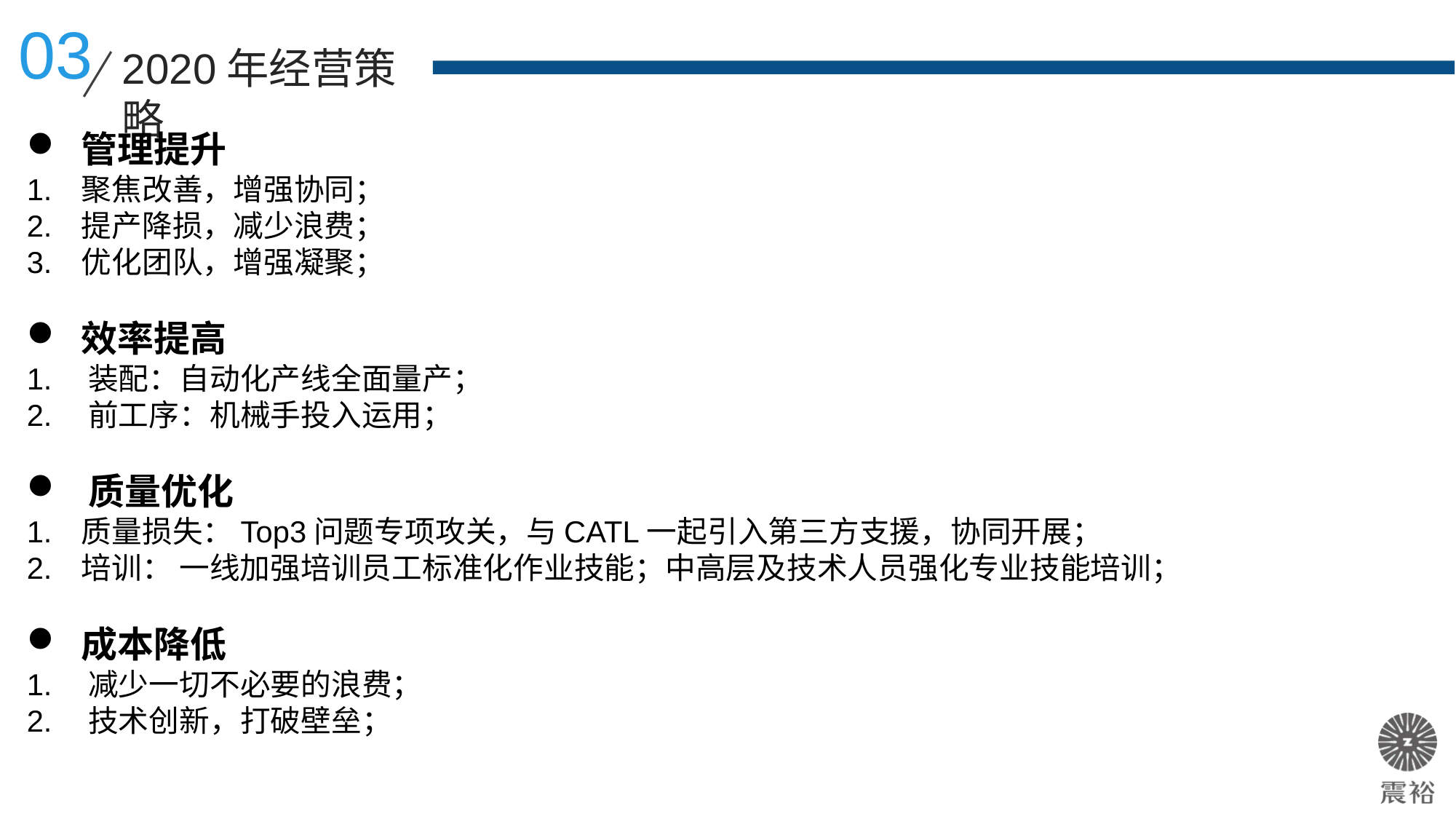

03
2020年经营策略

管理提升
聚焦改善，增强协同；
提产降损，减少浪费；
优化团队，增强凝聚；

效率提高
装配：自动化产线全面量产；
前工序：机械手投入运用；

质量优化
质量损失：Top3问题专项攻关，与CATL一起引入第三方支援，协同开展；
培训： 一线加强培训员工标准化作业技能；中高层及技术人员强化专业技能培训；

成本降低
减少一切不必要的浪费；
技术创新，打破壁垒；